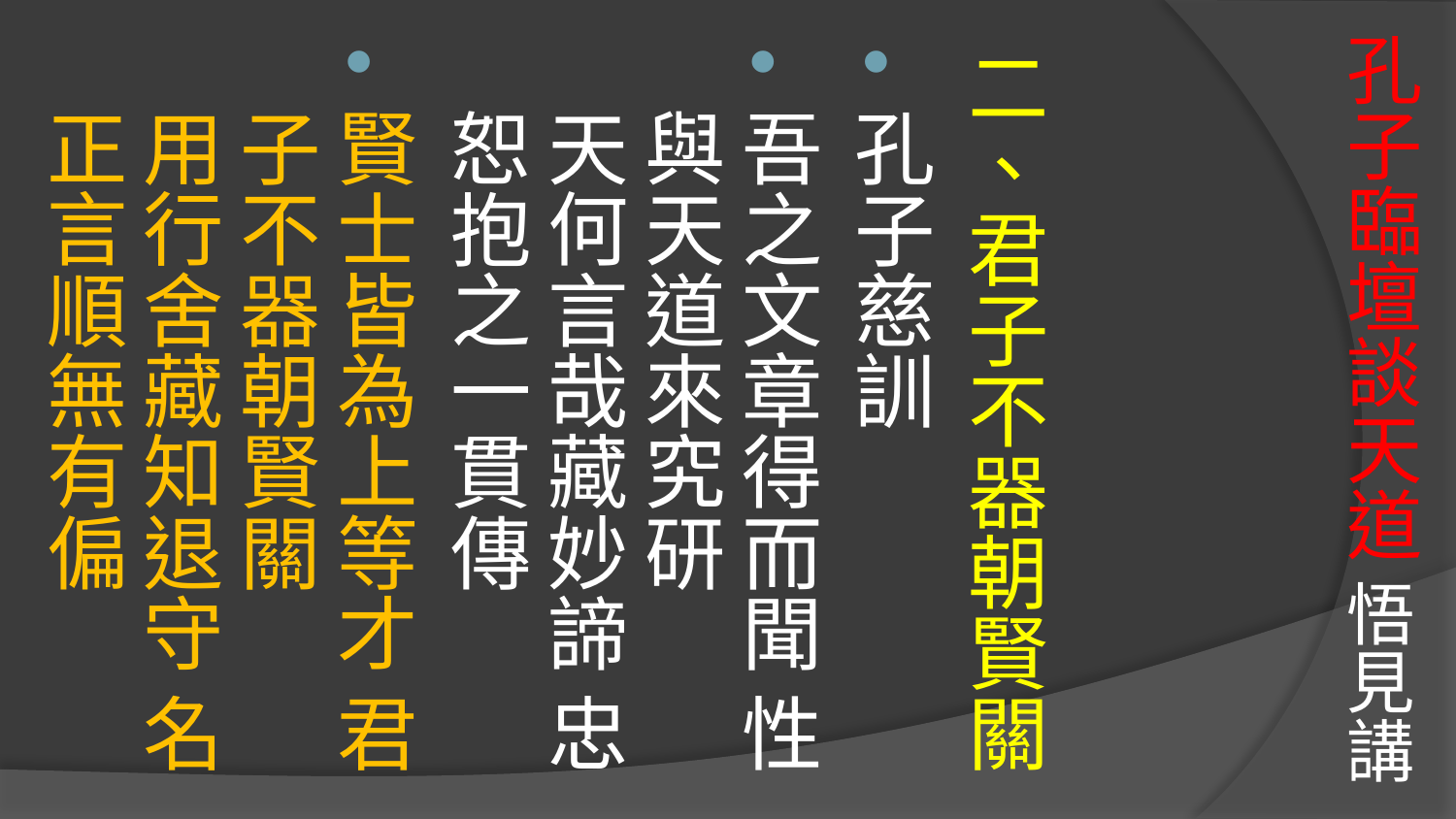

# 孔子臨壇談天道 悟見講
二、君子不器朝賢關
孔子慈訓
吾之文章得而聞 性與天道來究研
天何言哉藏妙諦 忠恕抱之一貫傳
賢士皆為上等才 君子不器朝賢關
用行舍藏知退守 名正言順無有偏